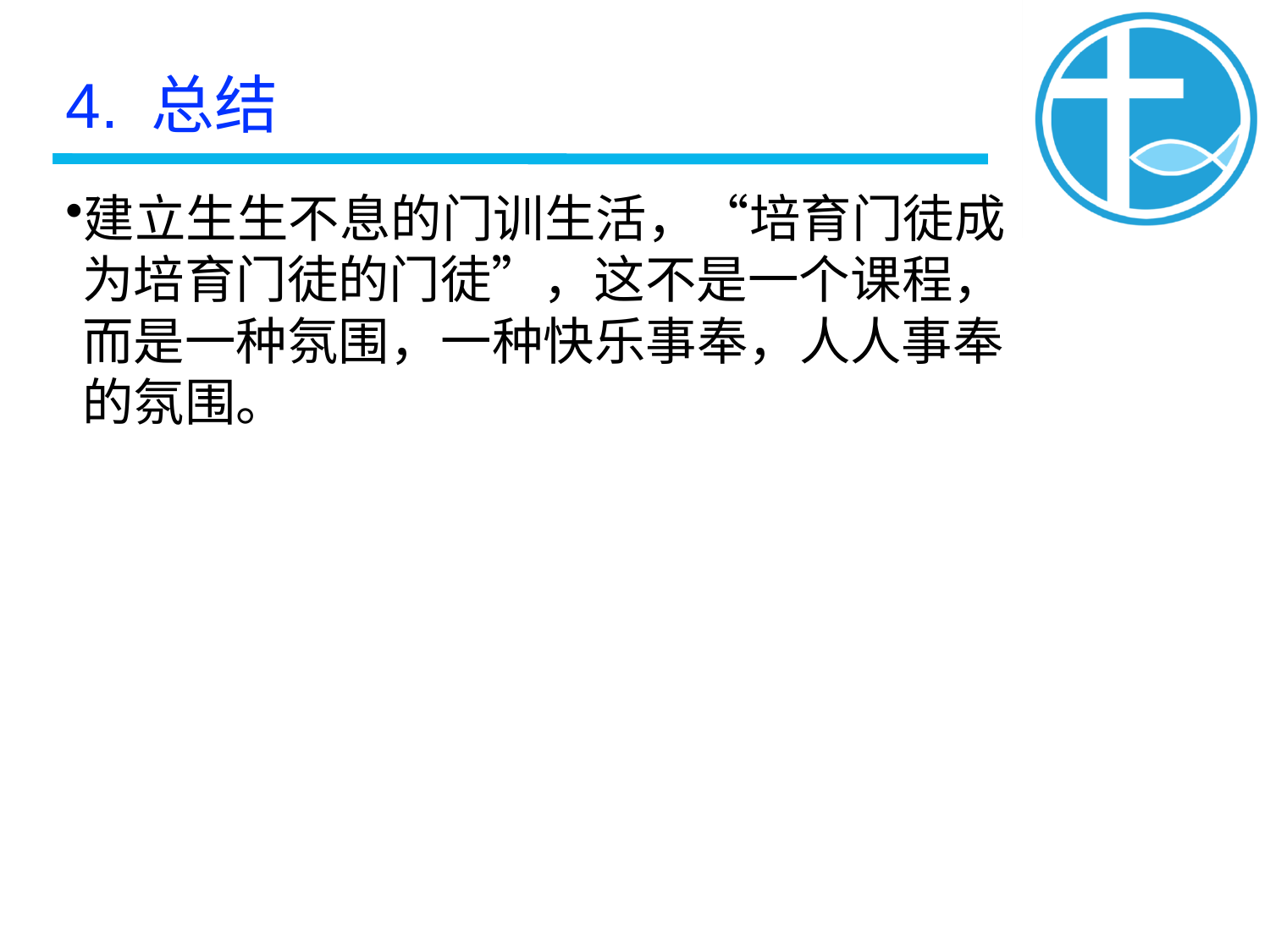

4. 总结
建立生生不息的门训生活，“培育门徒成为培育门徒的门徒”，这不是一个课程，而是一种氛围，一种快乐事奉，人人事奉的氛围。